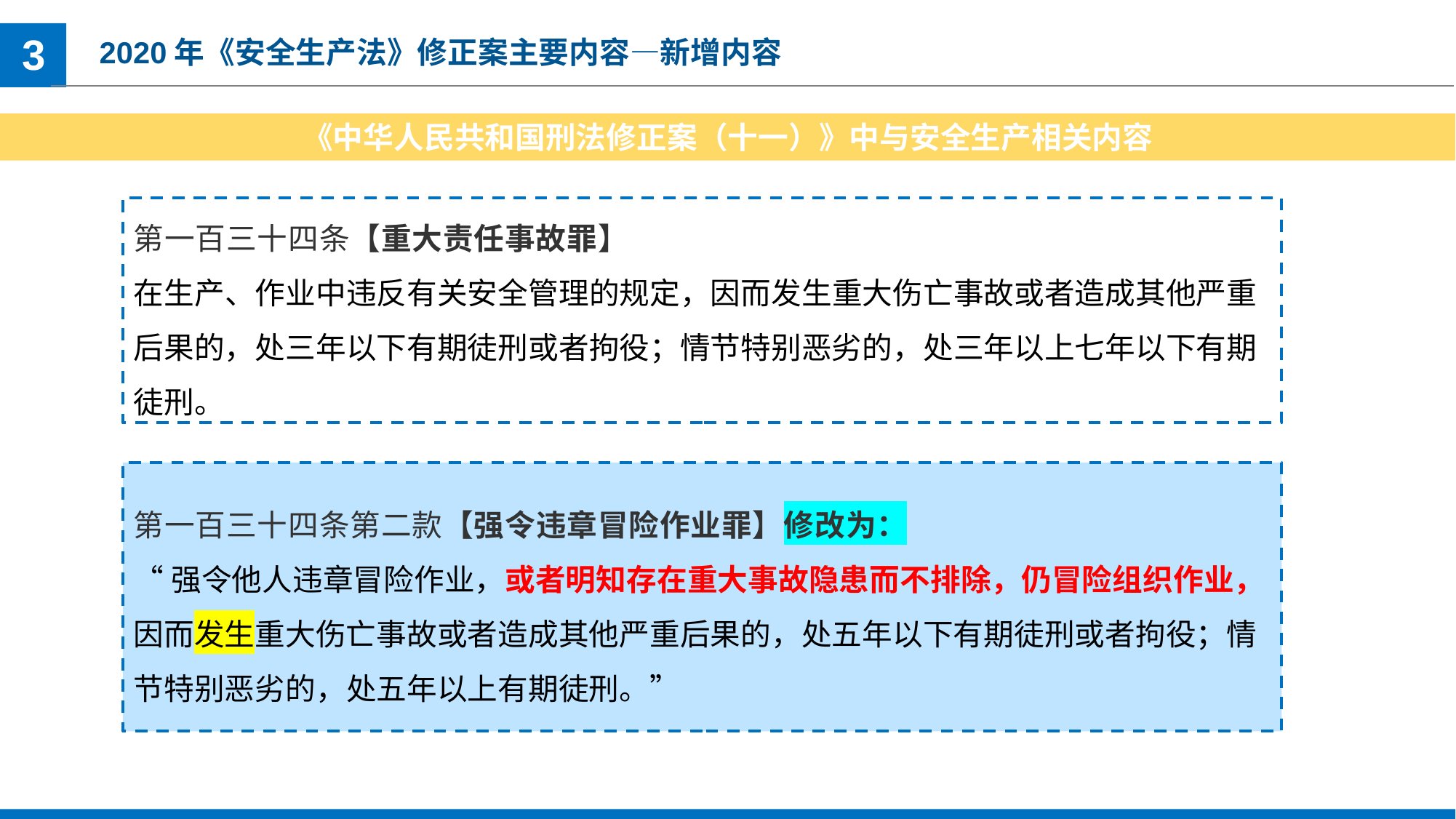

2020年《安全生产法》修正案主要内容—新增内容
3
《中华人民共和国刑法修正案（十一）》中与安全生产相关内容
第一百三十四条【重大责任事故罪】
在生产、作业中违反有关安全管理的规定，因而发生重大伤亡事故或者造成其他严重后果的，处三年以下有期徒刑或者拘役；情节特别恶劣的，处三年以上七年以下有期徒刑。
第一百三十四条第二款【强令违章冒险作业罪】修改为：
“强令他人违章冒险作业，或者明知存在重大事故隐患而不排除，仍冒险组织作业，因而发生重大伤亡事故或者造成其他严重后果的，处五年以下有期徒刑或者拘役；情节特别恶劣的，处五年以上有期徒刑。”